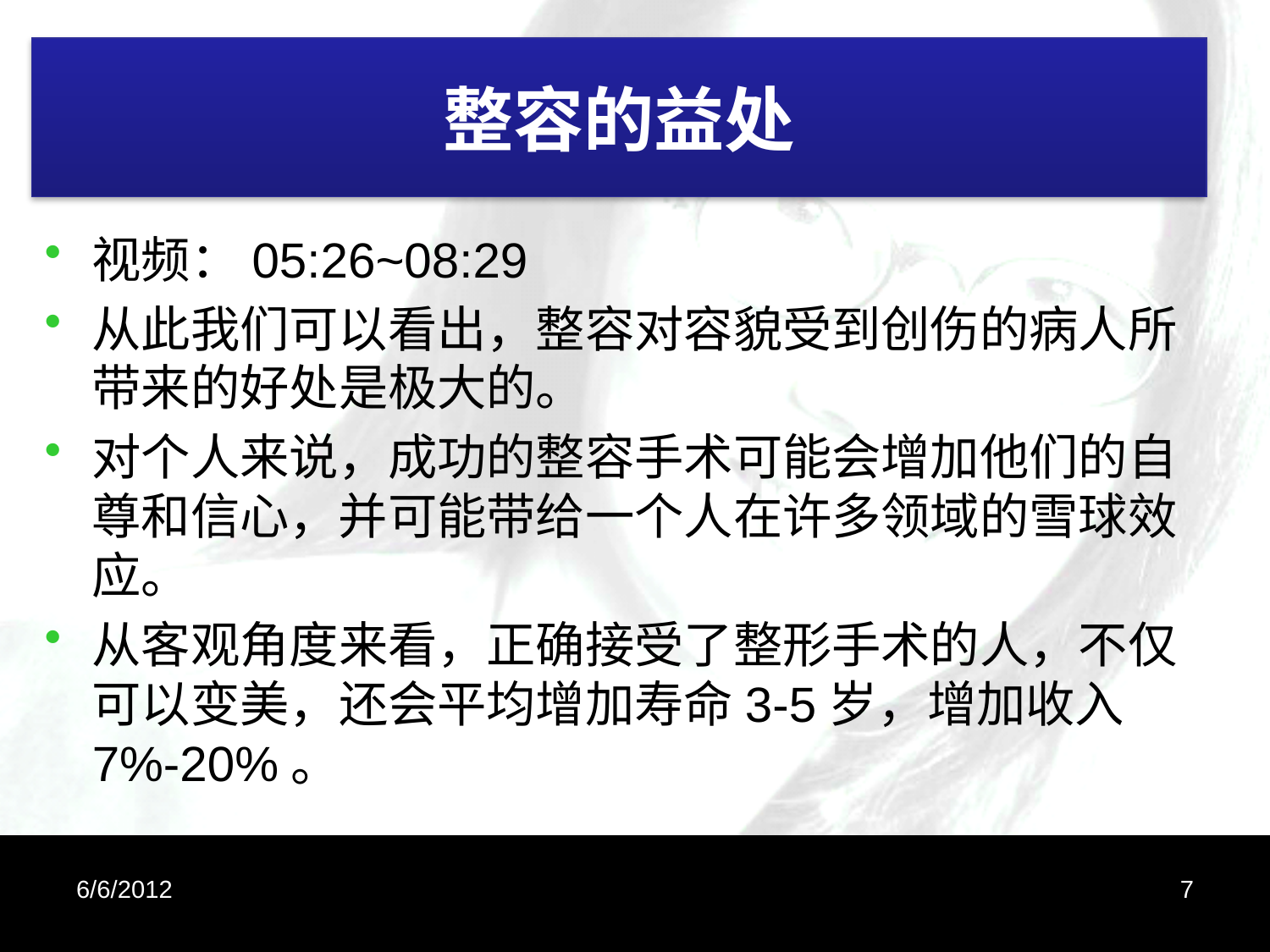

# 整容的益处
视频：05:26~08:29
从此我们可以看出，整容对容貌受到创伤的病人所带来的好处是极大的。
对个人来说，成功的整容手术可能会增加他们的自尊和信心，并可能带给一个人在许多领域的雪球效应。
从客观角度来看，正确接受了整形手术的人，不仅可以变美，还会平均增加寿命3-5岁，增加收入7%-20%。
6/6/2012
7